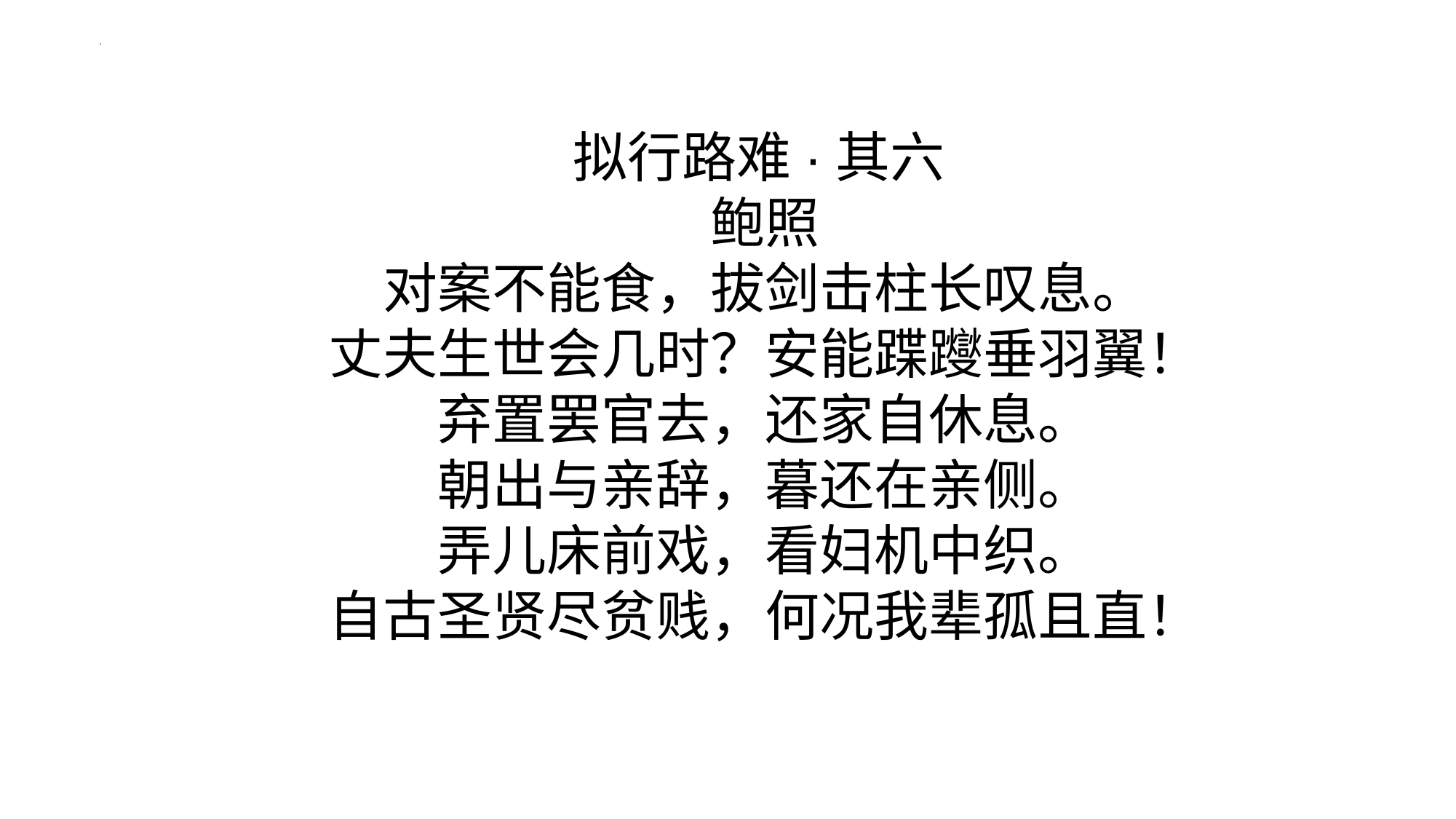

拟行路难·其六
鲍照
对案不能食，拔剑击柱长叹息。
丈夫生世会几时？安能蹀躞垂羽翼！
弃置罢官去，还家自休息。
朝出与亲辞，暮还在亲侧。
弄儿床前戏，看妇机中织。
自古圣贤尽贫贱，何况我辈孤且直！